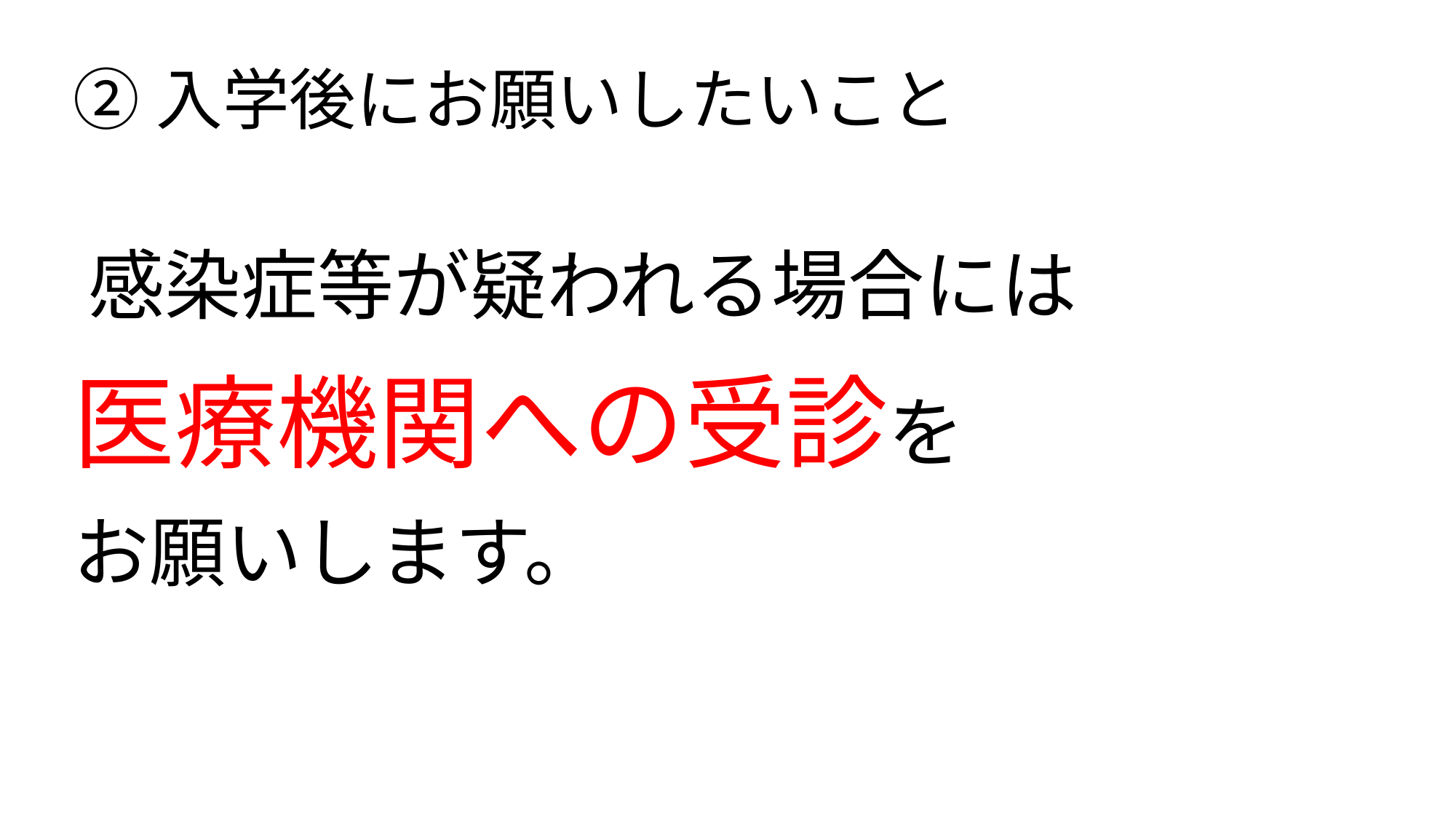

# ②入学後にお願いしたいこと
　感染症等が疑われる場合には
医療機関への受診を
お願いします。